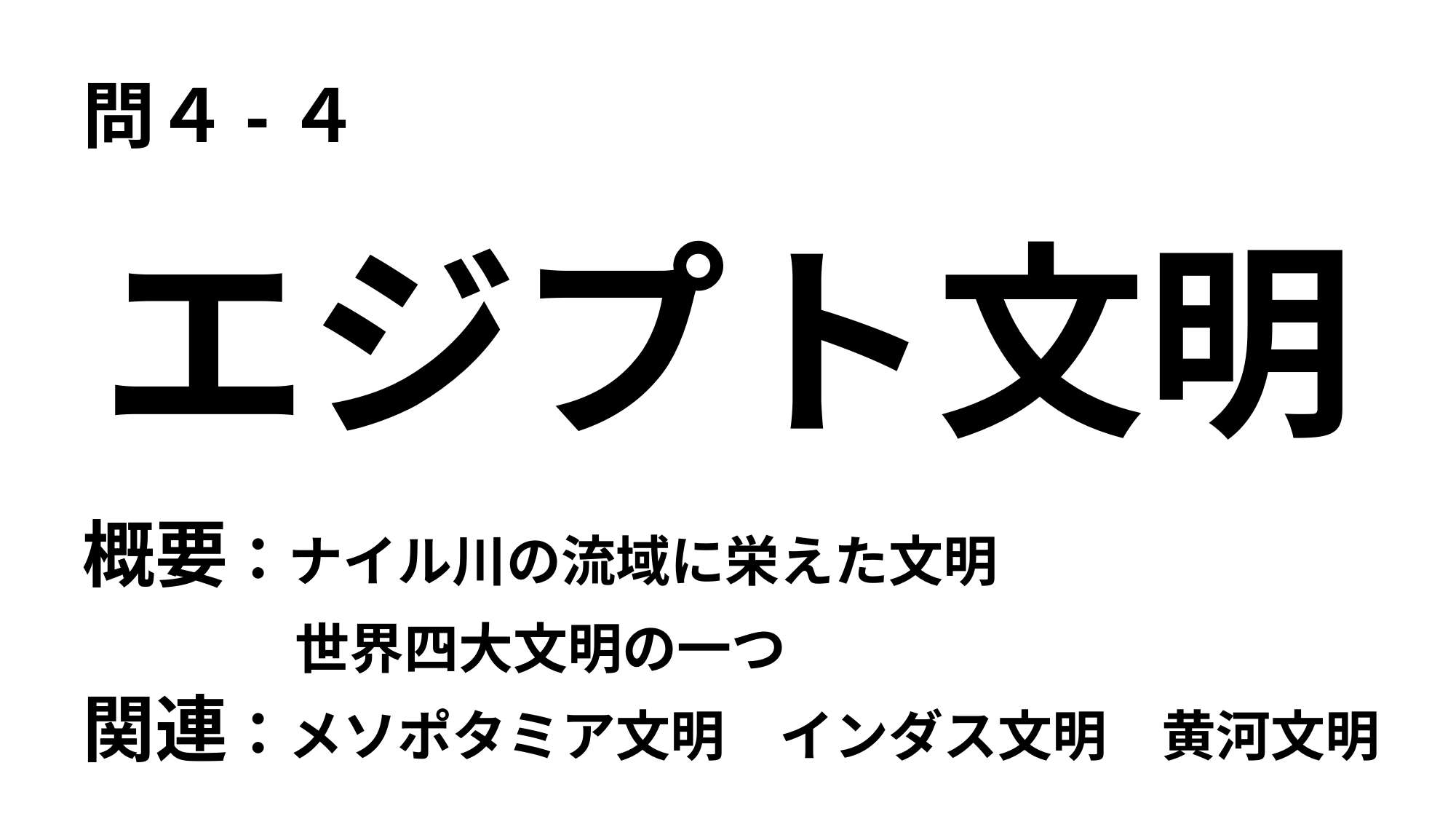

問４-４
エジプト文明
概要：ナイル川の流域に栄えた文明
　　　世界四大文明の一つ
関連：メソポタミア文明　インダス文明　黄河文明